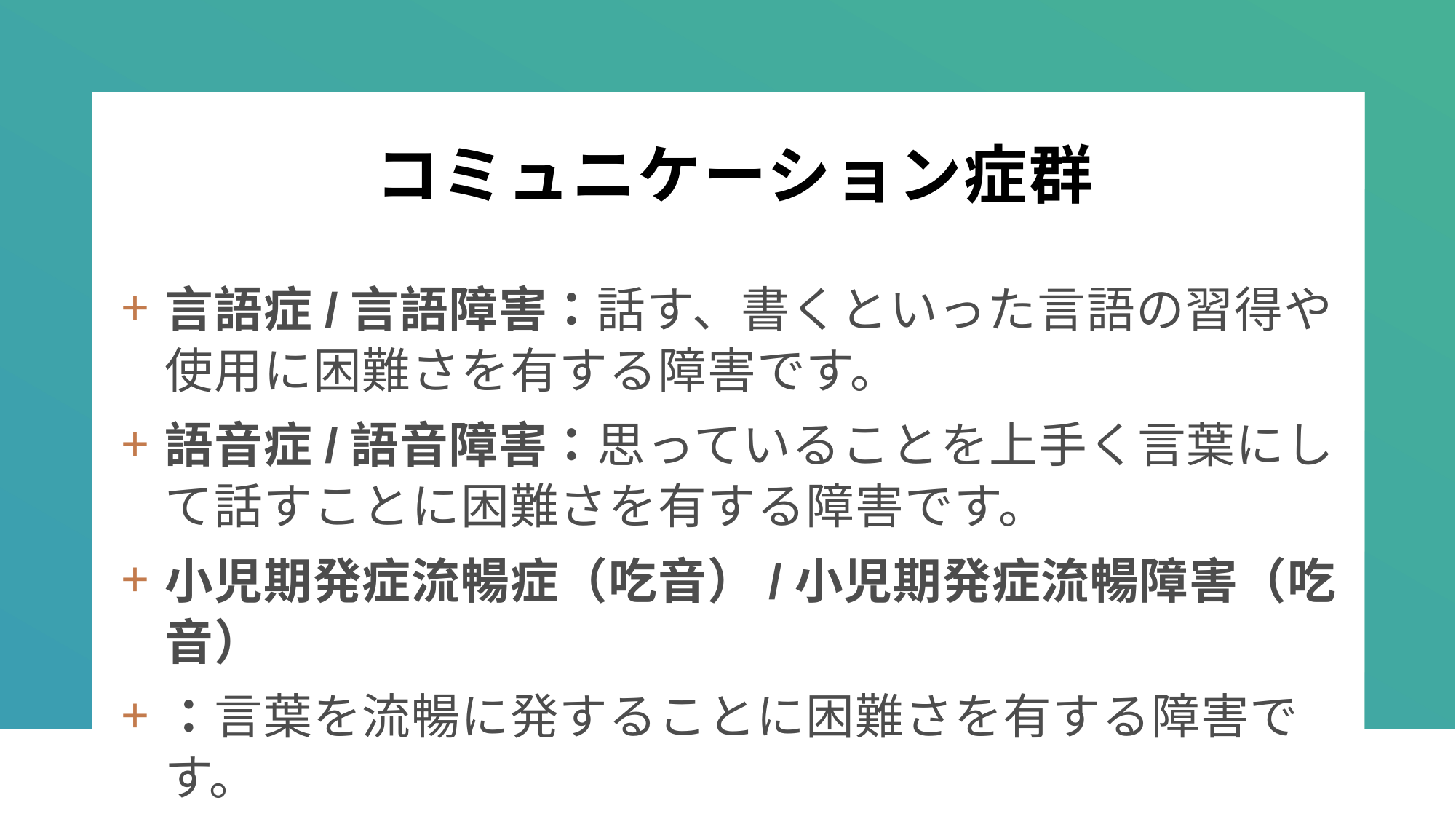

# コミュニケーション症群
言語症/言語障害：話す、書くといった言語の習得や使用に困難さを有する障害です。
語音症/語音障害：思っていることを上手く言葉にして話すことに困難さを有する障害です。
小児期発症流暢症（吃音）/小児期発症流暢障害（吃音）
：言葉を流暢に発することに困難さを有する障害です。